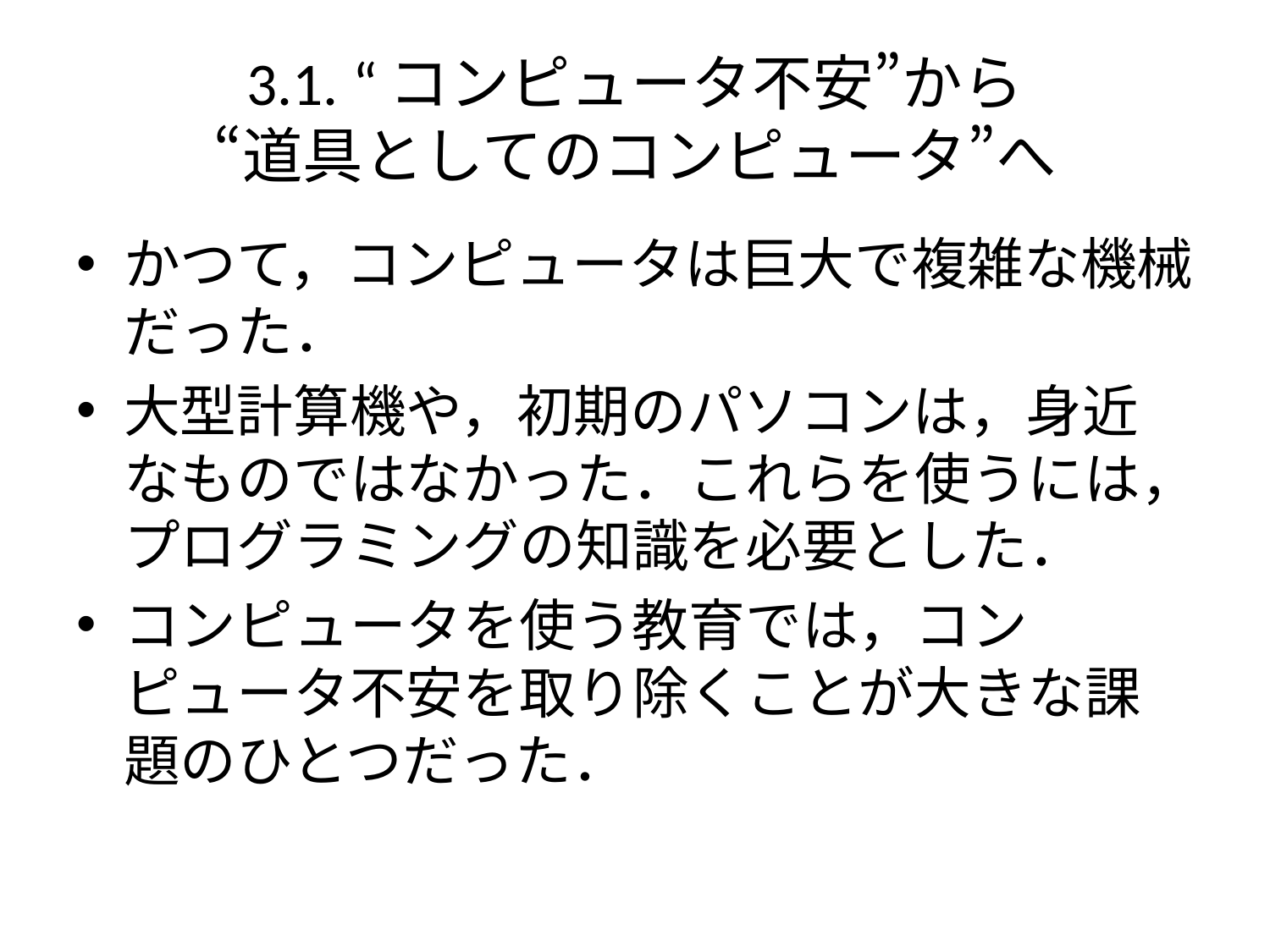

# 3.1. “コンピュータ不安”から “道具としてのコンピュータ”へ
かつて，コンピュータは巨大で複雑な機械だった．
大型計算機や，初期のパソコンは，身近なものではなかった．これらを使うには，プログラミングの知識を必要とした．
コンピュータを使う教育では，コンピュータ不安を取り除くことが大きな課題のひとつだった．